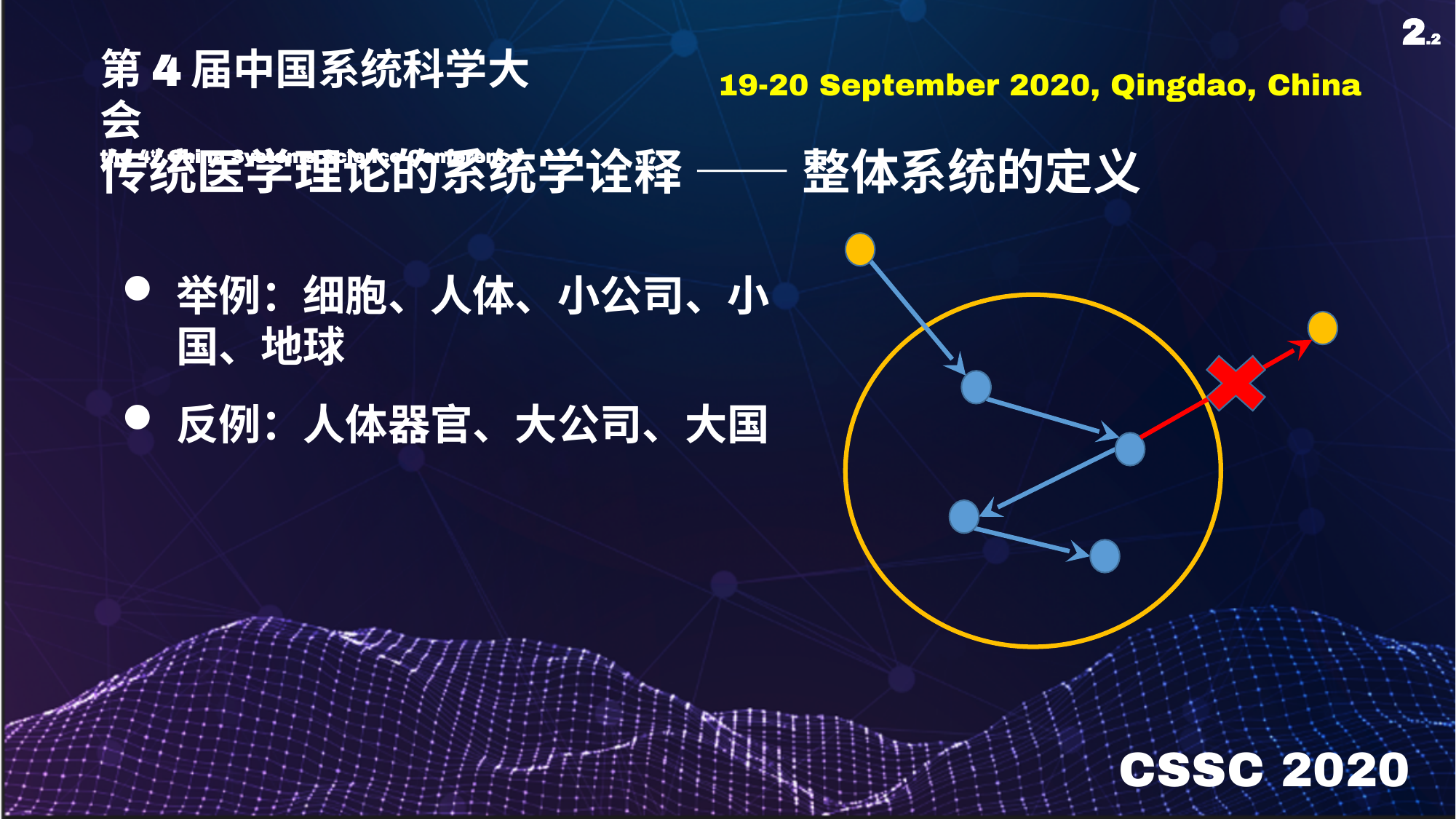

2.2
第4届中国系统科学大会
the 4th China Systems Science Conference
19-20 September 2020, Qingdao, China
传统医学理论的系统学诠释 —— 整体系统的定义

举例：细胞、人体、小公司、小国、地球
反例：人体器官、大公司、大国
CSSC 2020